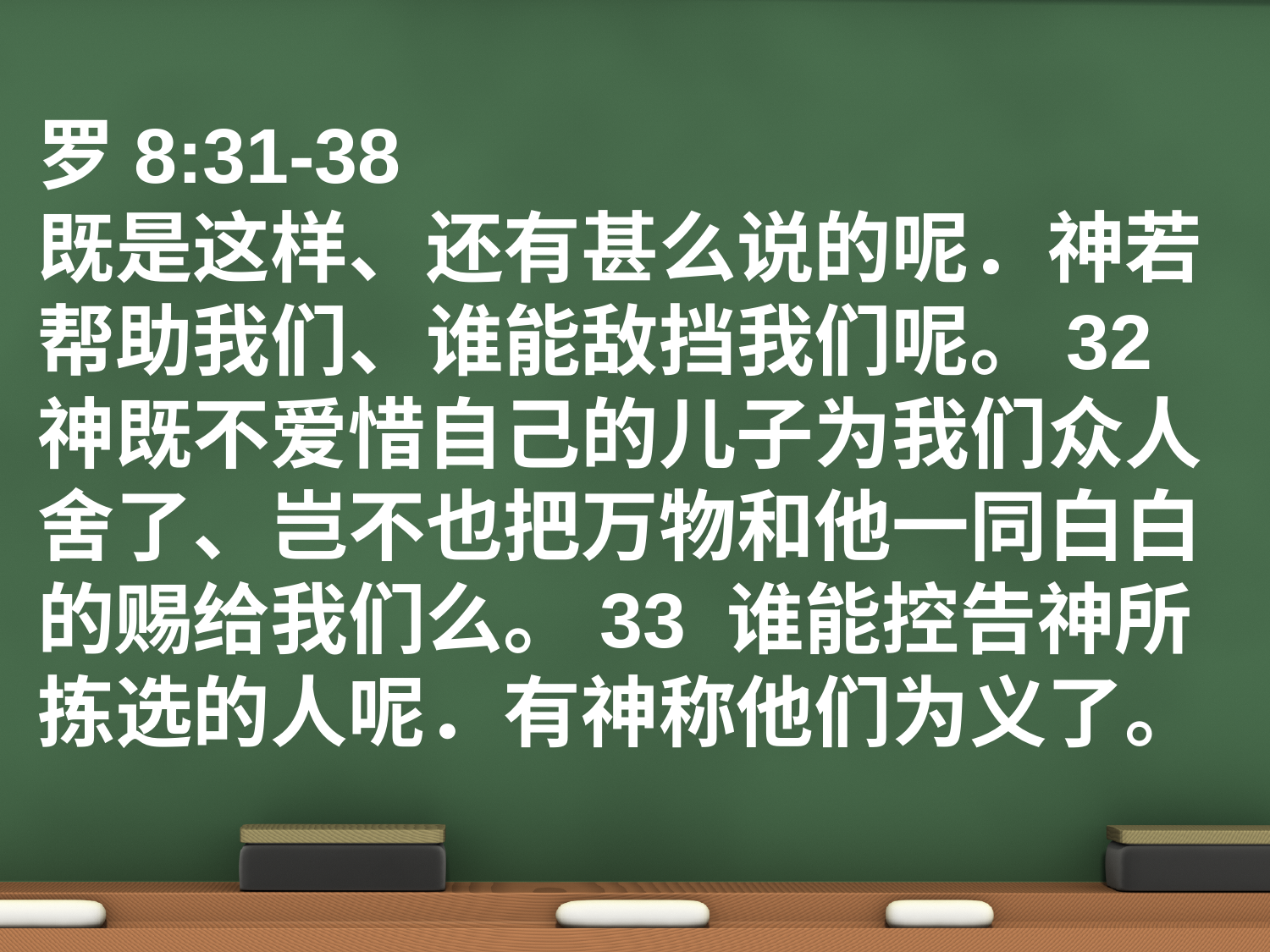

罗8:31-38
既是这样、还有甚么说的呢．神若帮助我们、谁能敌挡我们呢。32神既不爱惜自己的儿子为我们众人舍了、岂不也把万物和他一同白白的赐给我们么。33 谁能控告神所拣选的人呢．有神称他们为义了。